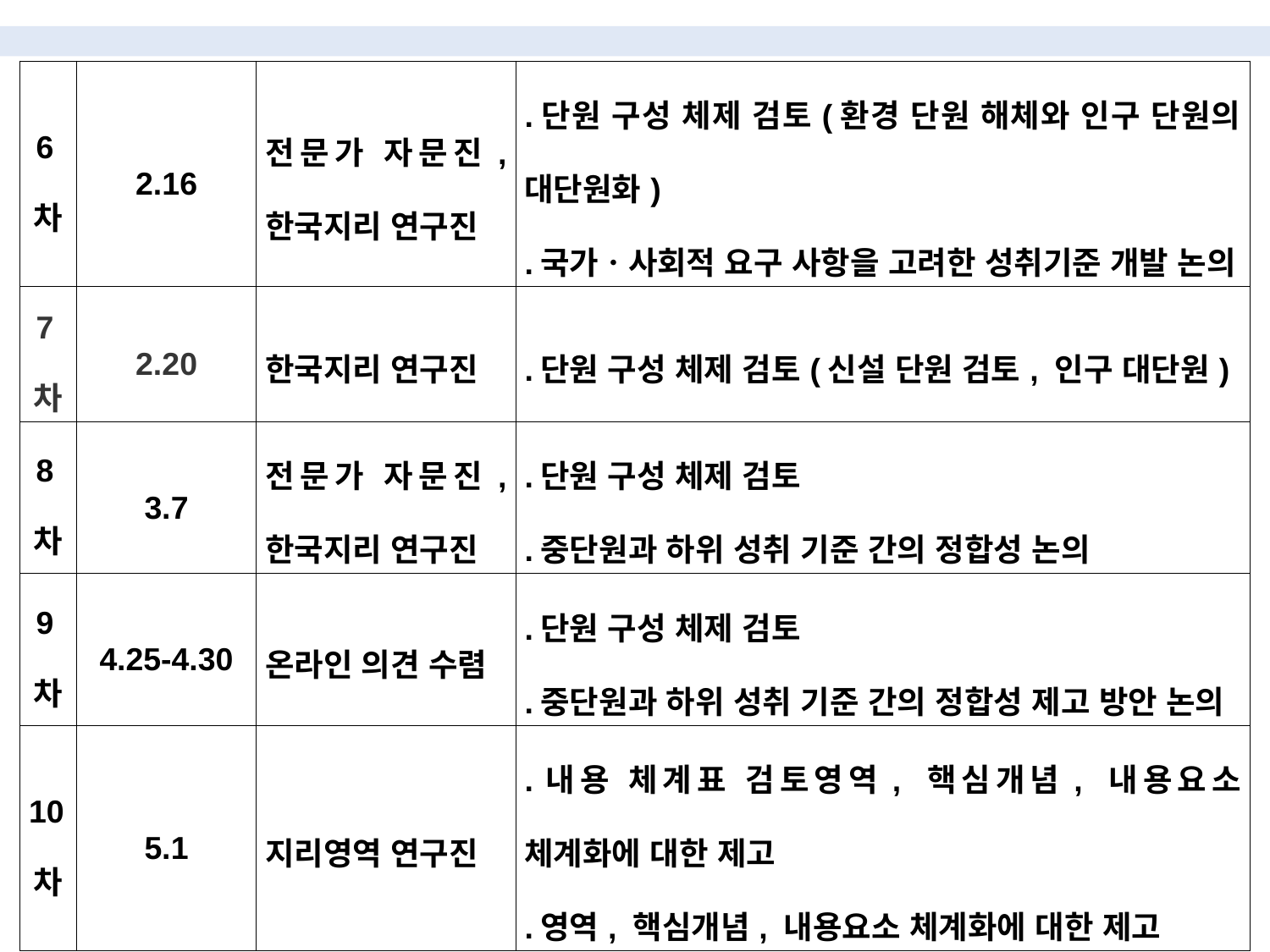

| 6차 | 2.16 | 전문가 자문진, 한국지리 연구진 | .단원 구성 체제 검토(환경 단원 해체와 인구 단원의 대단원화) .국가ㆍ사회적 요구 사항을 고려한 성취기준 개발 논의 |
| --- | --- | --- | --- |
| 7차 | 2.20 | 한국지리 연구진 | .단원 구성 체제 검토(신설 단원 검토, 인구 대단원) |
| 8차 | 3.7 | 전문가 자문진, 한국지리 연구진 | .단원 구성 체제 검토 .중단원과 하위 성취 기준 간의 정합성 논의 |
| 9차 | 4.25-4.30 | 온라인 의견 수렴 | .단원 구성 체제 검토 .중단원과 하위 성취 기준 간의 정합성 제고 방안 논의 |
| 10차 | 5.1 | 지리영역 연구진 | .내용 체계표 검토영역, 핵심개념, 내용요소 체계화에 대한 제고 .영역, 핵심개념, 내용요소 체계화에 대한 제고 |